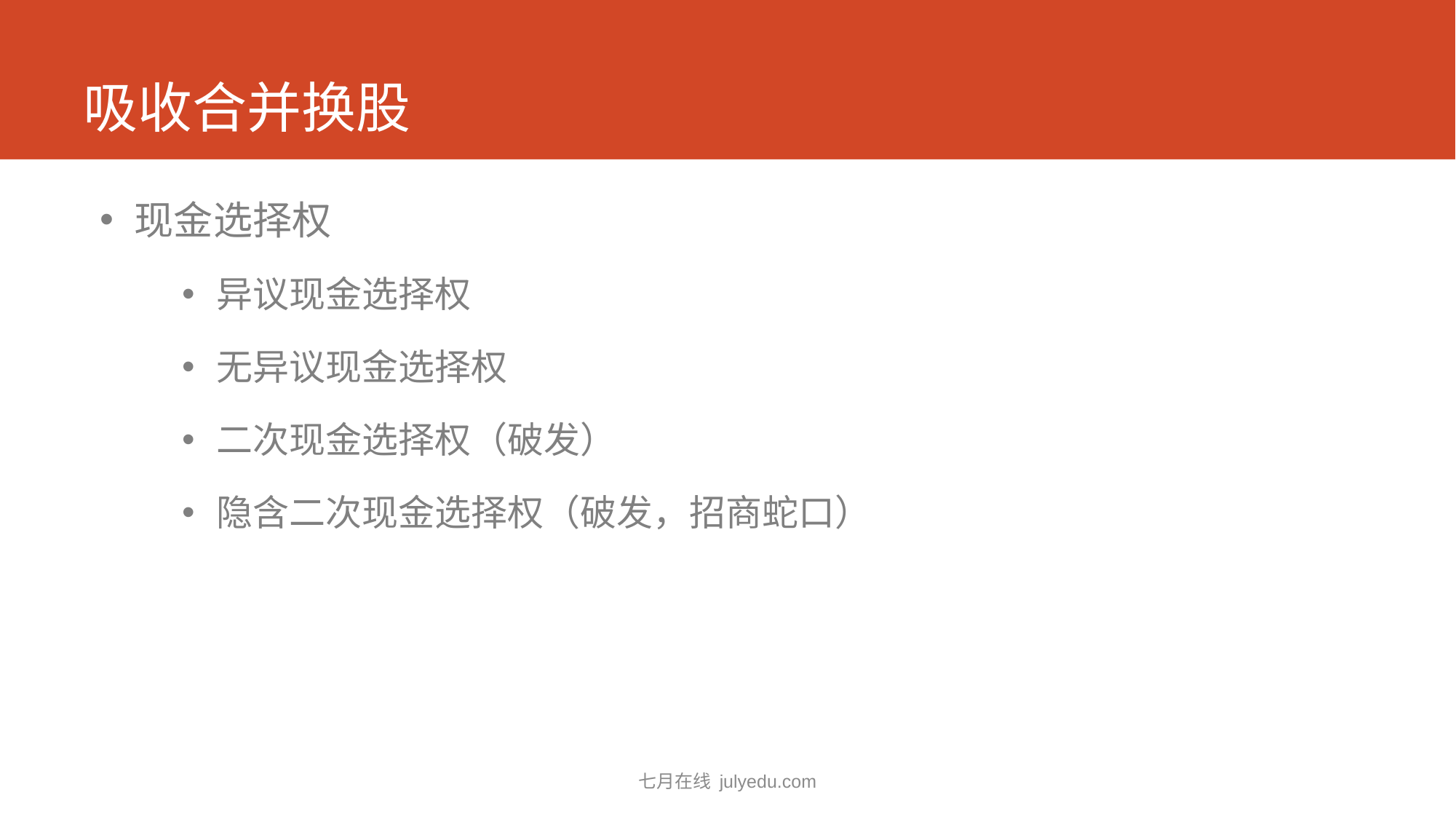

# 吸收合并换股
现金选择权
异议现金选择权
无异议现金选择权
二次现金选择权（破发）
隐含二次现金选择权（破发，招商蛇口）
七月在线 julyedu.com